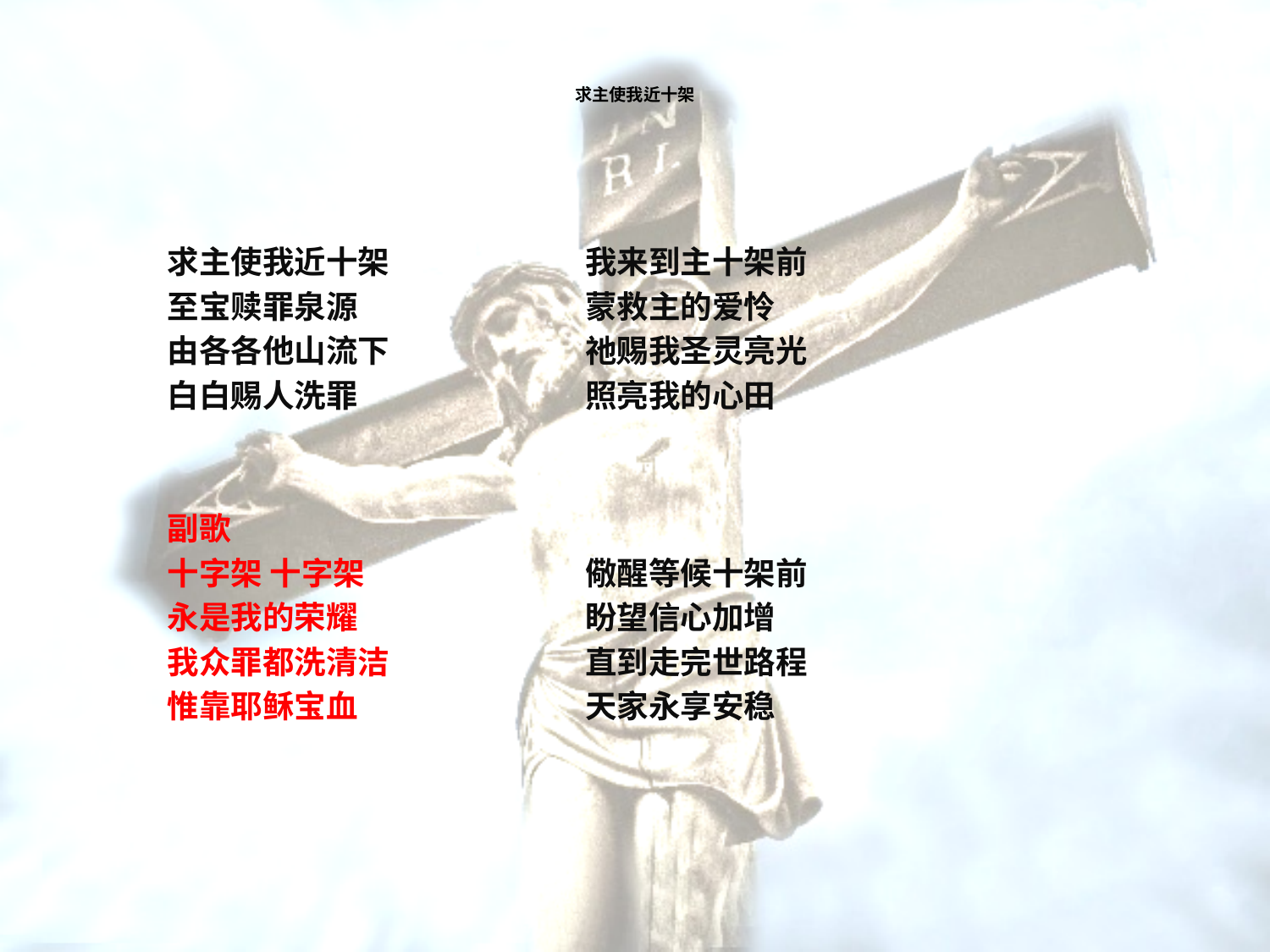

# 求主使我近十架
求主使我近十架
至宝赎罪泉源
由各各他山流下
白白赐人洗罪

副歌
十字架 十字架
永是我的荣耀
我众罪都洗清洁
惟靠耶稣宝血

我来到主十架前
蒙救主的爱怜
祂赐我圣灵亮光
照亮我的心田

儆醒等候十架前
盼望信心加增
直到走完世路程
天家永享安稳